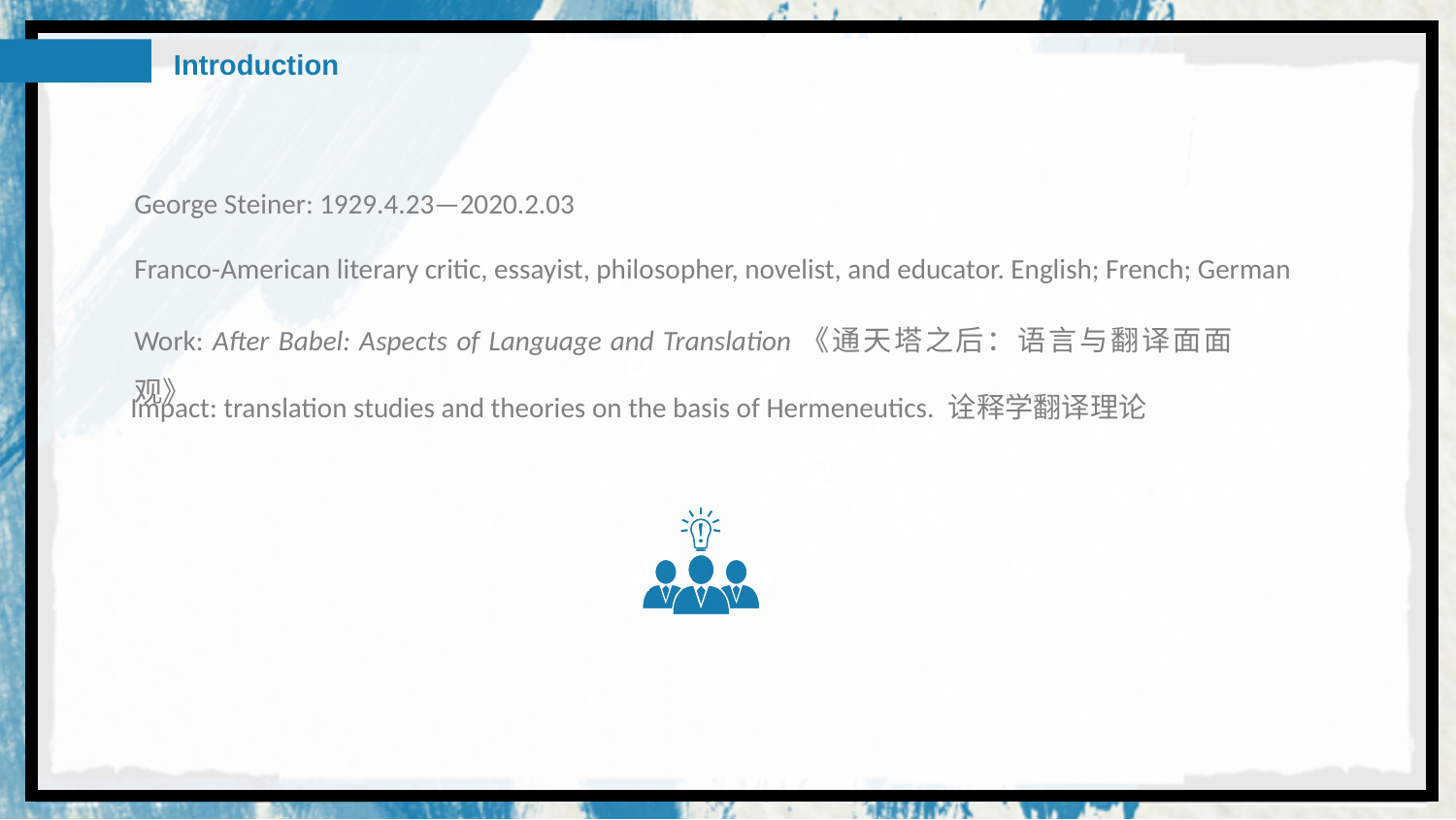

Introduction
George Steiner: 1929.4.23—2020.2.03
Franco-American literary critic, essayist, philosopher, novelist, and educator. English; French; German
Work: After Babel: Aspects of Language and Translation《通天塔之后：语言与翻译面面观》
6
 Impact: translation studies and theories on the basis of Hermeneutics. 诠释学翻译理论
2

4
3